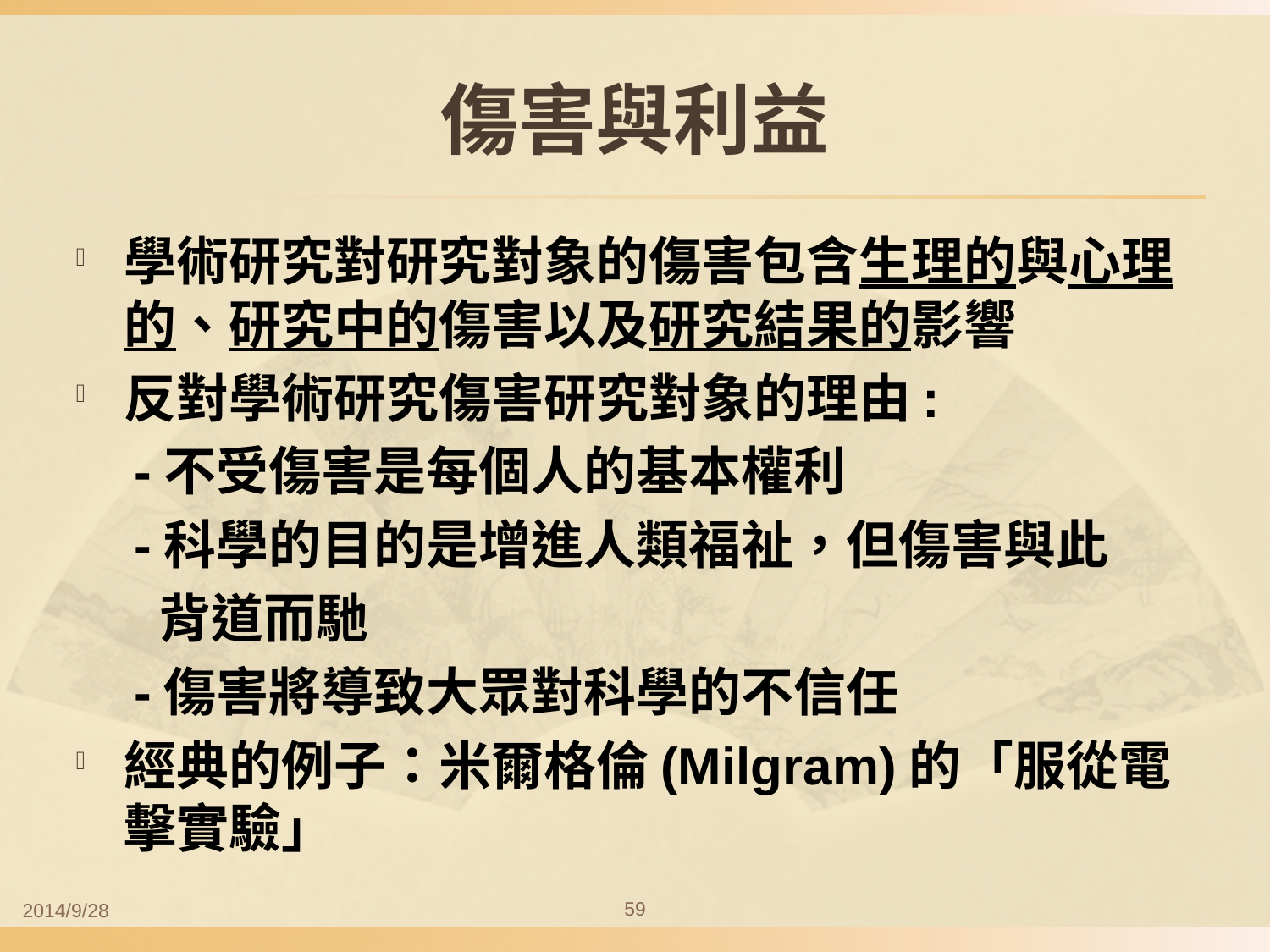

# 傷害與利益
學術研究對研究對象的傷害包含生理的與心理的、研究中的傷害以及研究結果的影響
反對學術研究傷害研究對象的理由:
    -不受傷害是每個人的基本權利
    -科學的目的是增進人類福祉，但傷害與此
      背道而馳
    -傷害將導致大眾對科學的不信任
經典的例子：米爾格倫(Milgram)的「服從電擊實驗」
2014/9/28
59